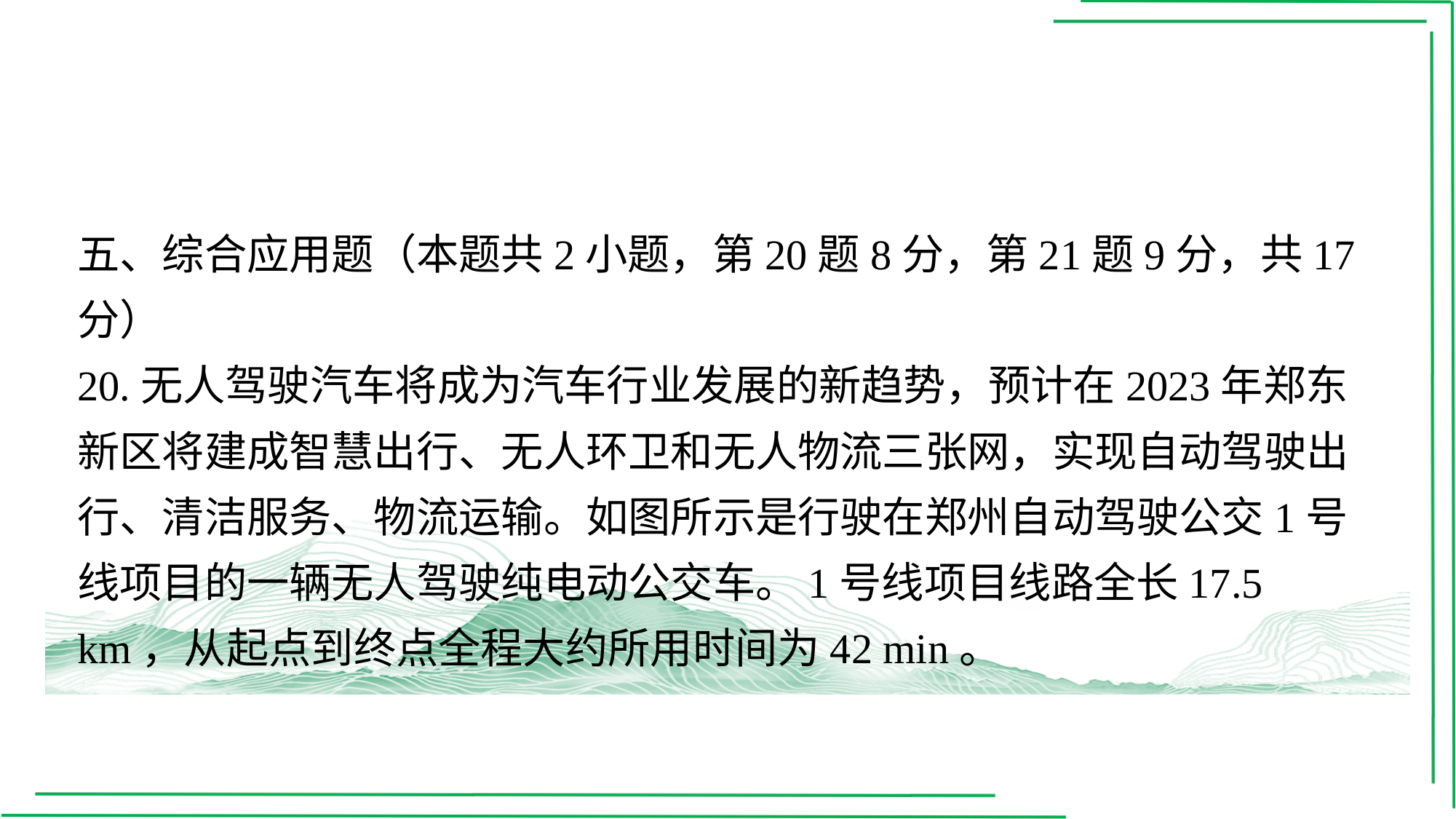

五、综合应用题（本题共2小题，第20题8分，第21题9分，共17分）
20.无人驾驶汽车将成为汽车行业发展的新趋势，预计在2023年郑东新区将建成智慧出行、无人环卫和无人物流三张网，实现自动驾驶出行、清洁服务、物流运输。如图所示是行驶在郑州自动驾驶公交1号线项目的一辆无人驾驶纯电动公交车。1号线项目线路全长17.5 km，从起点到终点全程大约所用时间为42 min。